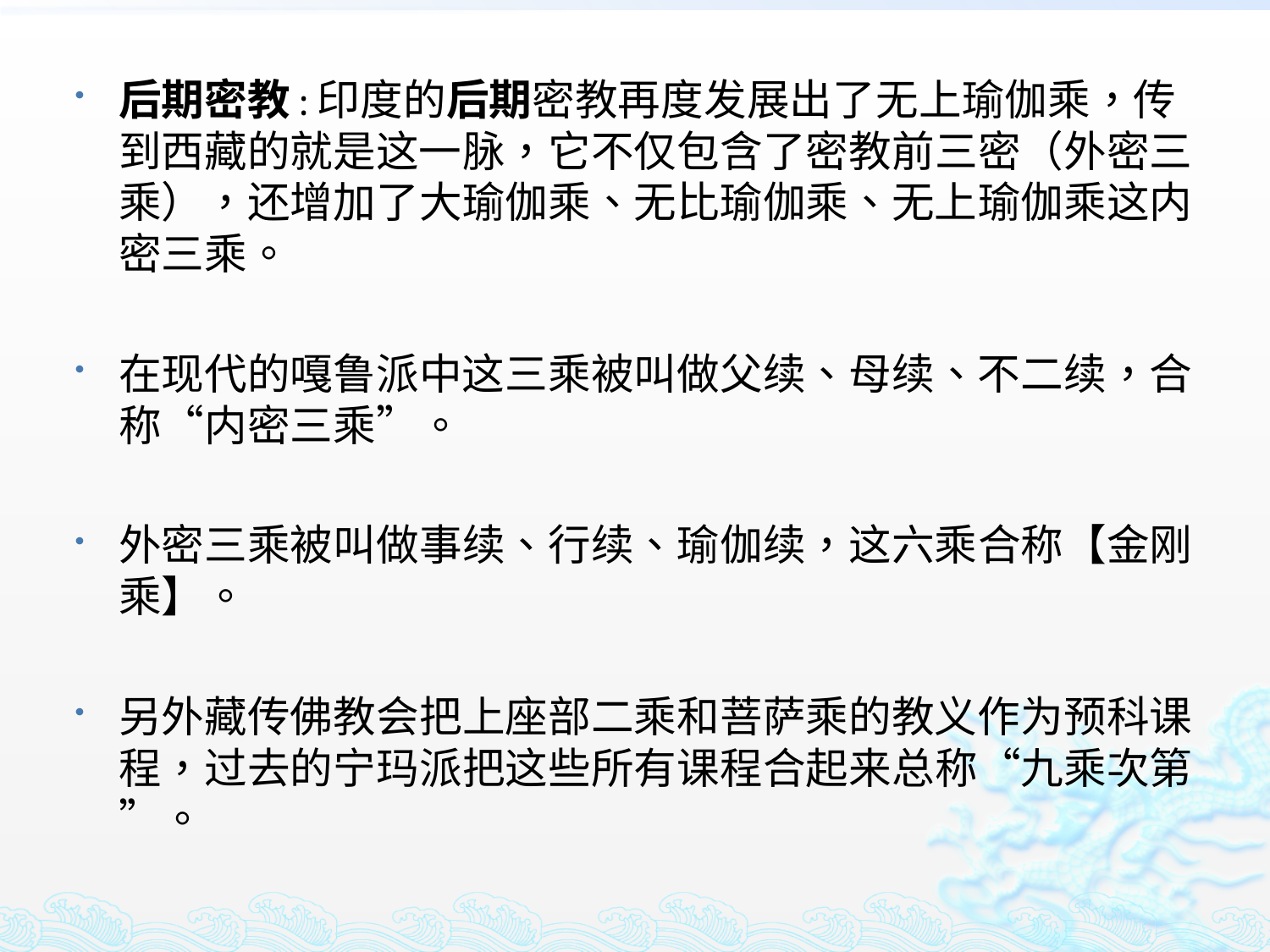

后期密教:印度的后期密教再度发展出了无上瑜伽乘，传到西藏的就是这一脉，它不仅包含了密教前三密（外密三乘），还增加了大瑜伽乘、无比瑜伽乘、无上瑜伽乘这内密三乘。

在现代的嘎鲁派中这三乘被叫做父续、母续、不二续，合称“内密三乘”。

外密三乘被叫做事续、行续、瑜伽续，这六乘合称【金刚乘】。

另外藏传佛教会把上座部二乘和菩萨乘的教义作为预科课程，过去的宁玛派把这些所有课程合起来总称“九乘次第”。